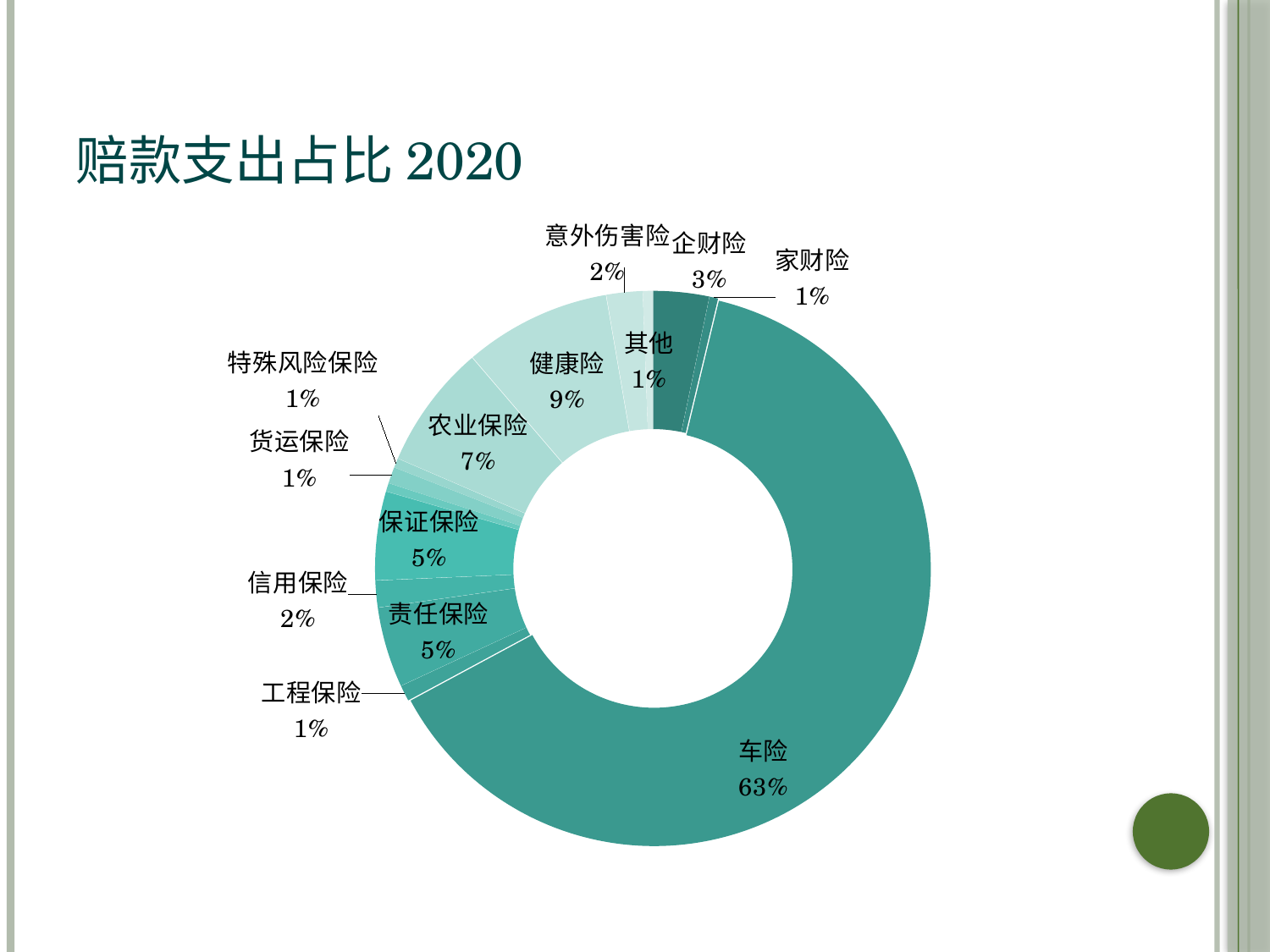

# 赔款支出占比2020

### Chart

| Category |  |
|---|---|
| 企财险 | 237.0 |
| 家财险 | 36.7 |
| 车险 | 4613.4 |
| 工程保险 | 67.6 |
| 责任保险 | 341.7 |
| 信用保险 | 113.4 |
| 保证保险 | 376.7 |
| 赔付率 | 0.44648571767215833 |
| 船舶保险 | 35.2 |
| 货运保险 | 69.7 |
| 特殊风险保险 | 39.5 |
| 农业保险 | 527.9 |
| 健康险 | 623.4 |
| 意外伤害险 | 153.6 |
| 其他 | 42.9 |